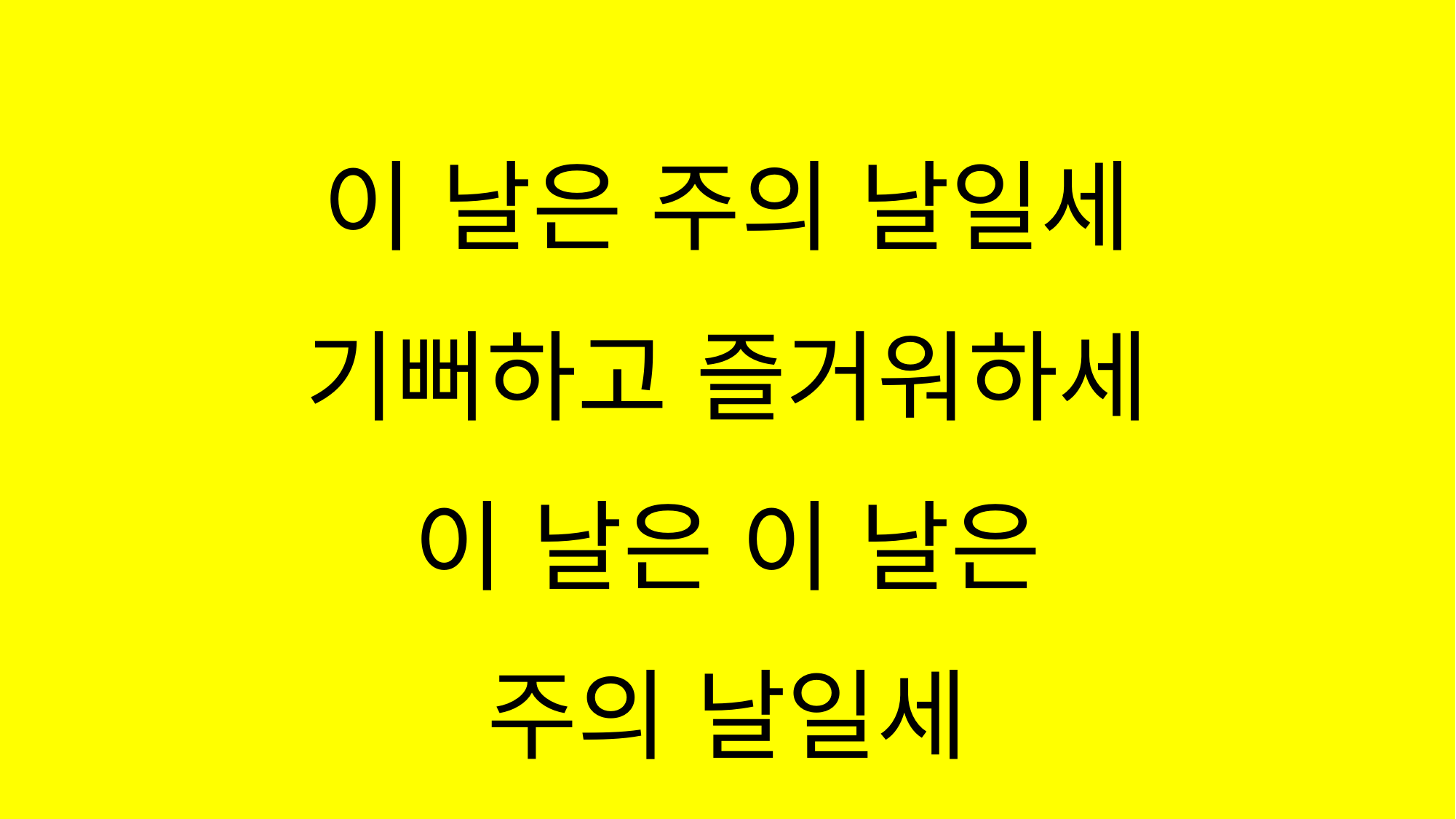

#
이 날은 주의 날일세

기뻐하고 즐거워하세

이 날은 이 날은

주의 날일세